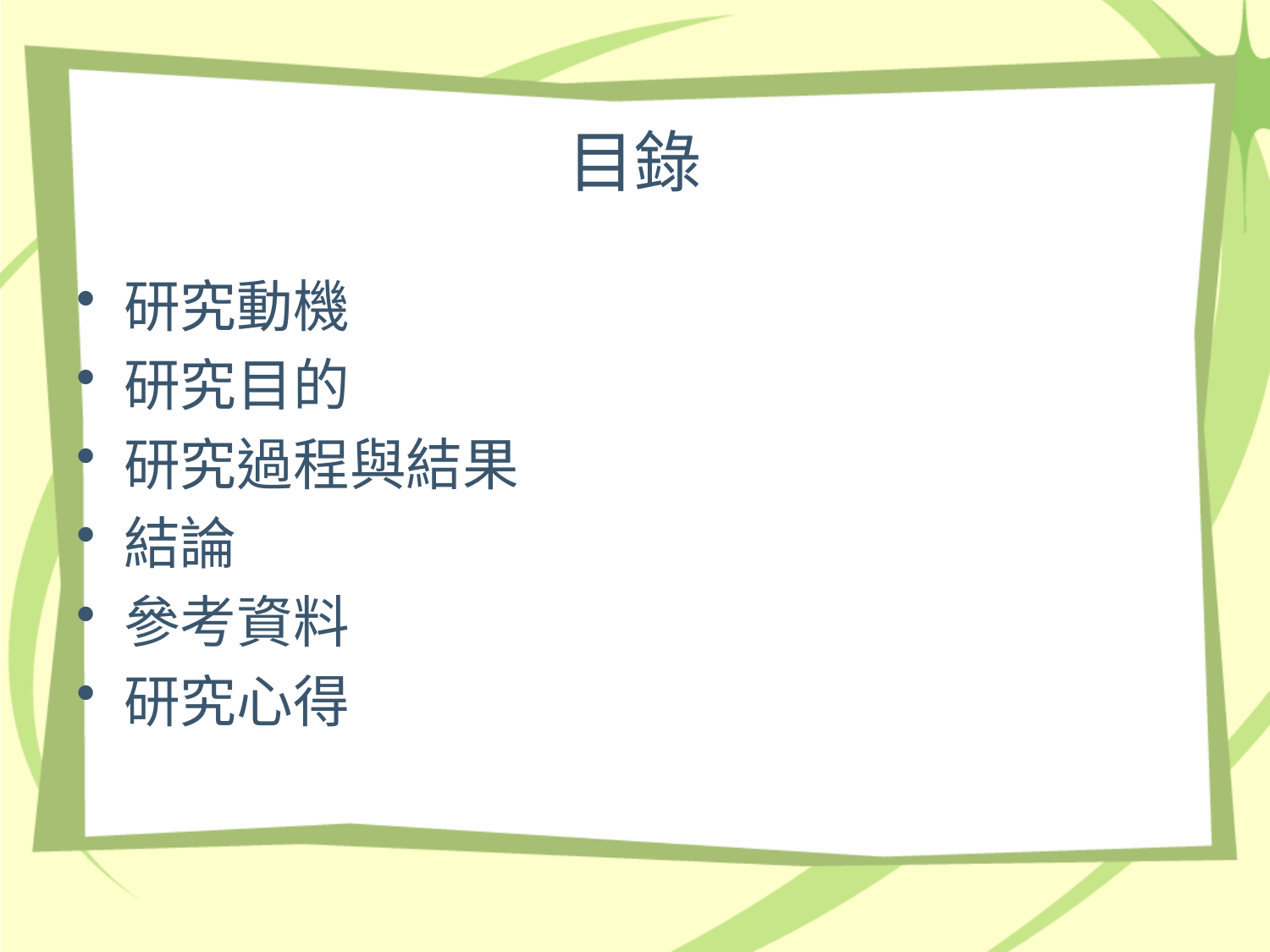

# 目錄
研究動機
研究目的
研究過程與結果
結論
參考資料
研究心得